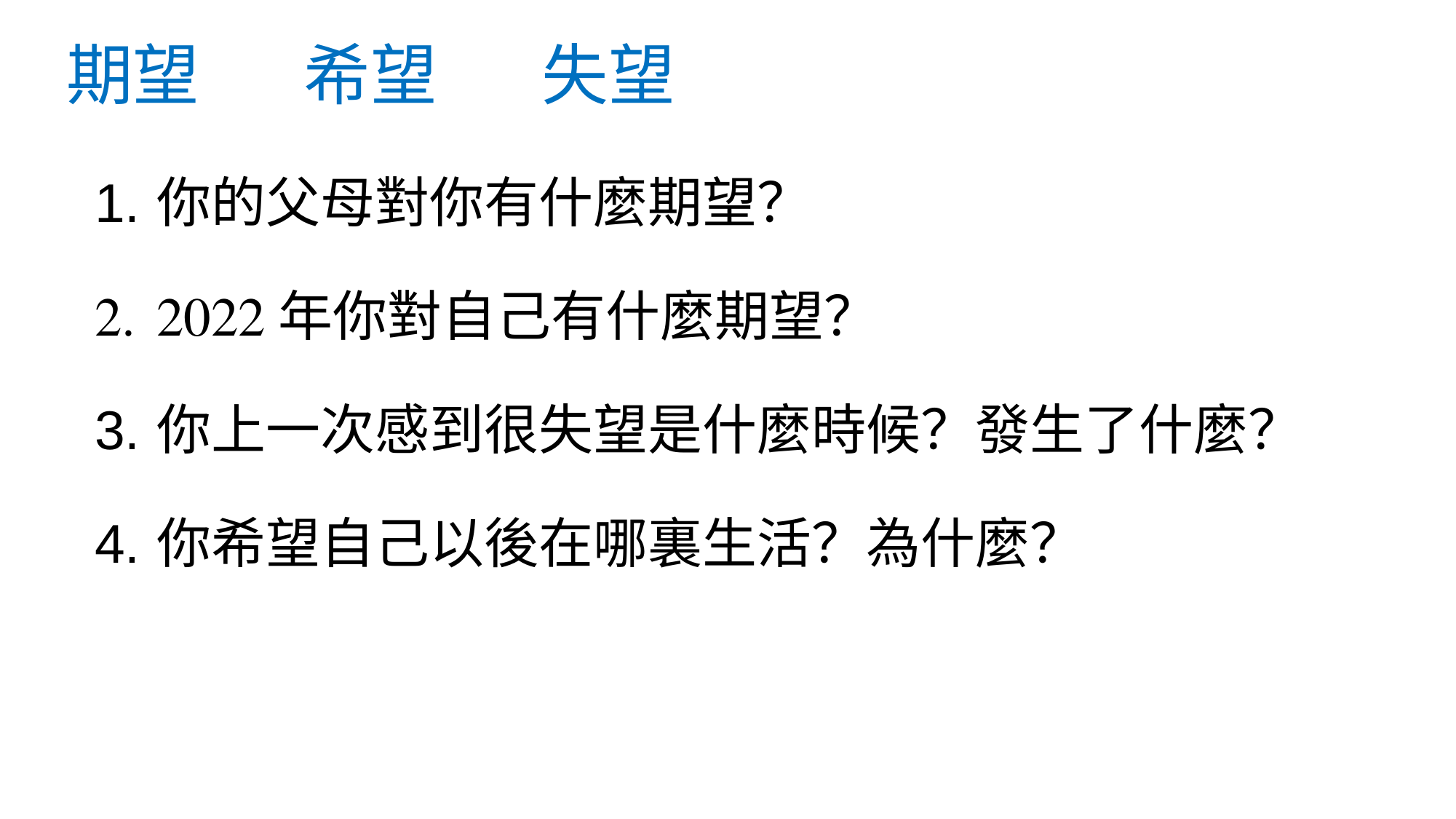

# 期望       希望       失望
你的父母對你有什麼期望？
2022年你對自己有什麼期望？
你上一次感到很失望是什麼時候？發生了什麼？
你希望自己以後在哪裏生活？為什麼？